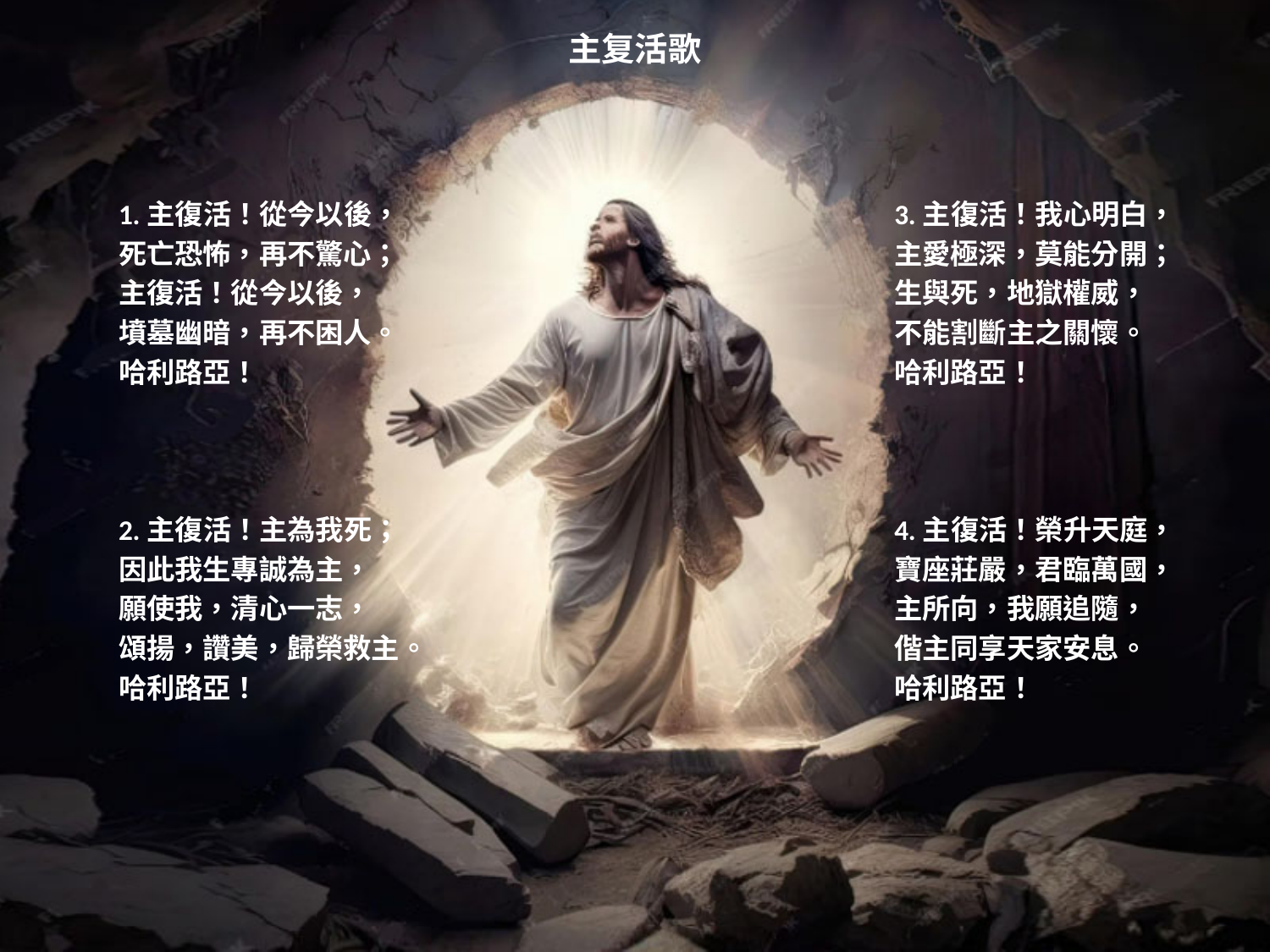

# 主复活歌
1.主復活！從今以後，
死亡恐怖，再不驚心；
主復活！從今以後，
墳墓幽暗，再不困人。
哈利路亞！

2.主復活！主為我死；
因此我生專誠為主，
願使我，清心一志，
頌揚，讚美，歸榮救主。
哈利路亞！

3.主復活！我心明白，
主愛極深，莫能分開；
生與死，地獄權威，
不能割斷主之關懷。
哈利路亞！

4.主復活！榮升天庭，
寶座莊嚴，君臨萬國，
主所向，我願追隨，
偕主同享天家安息。
哈利路亞！